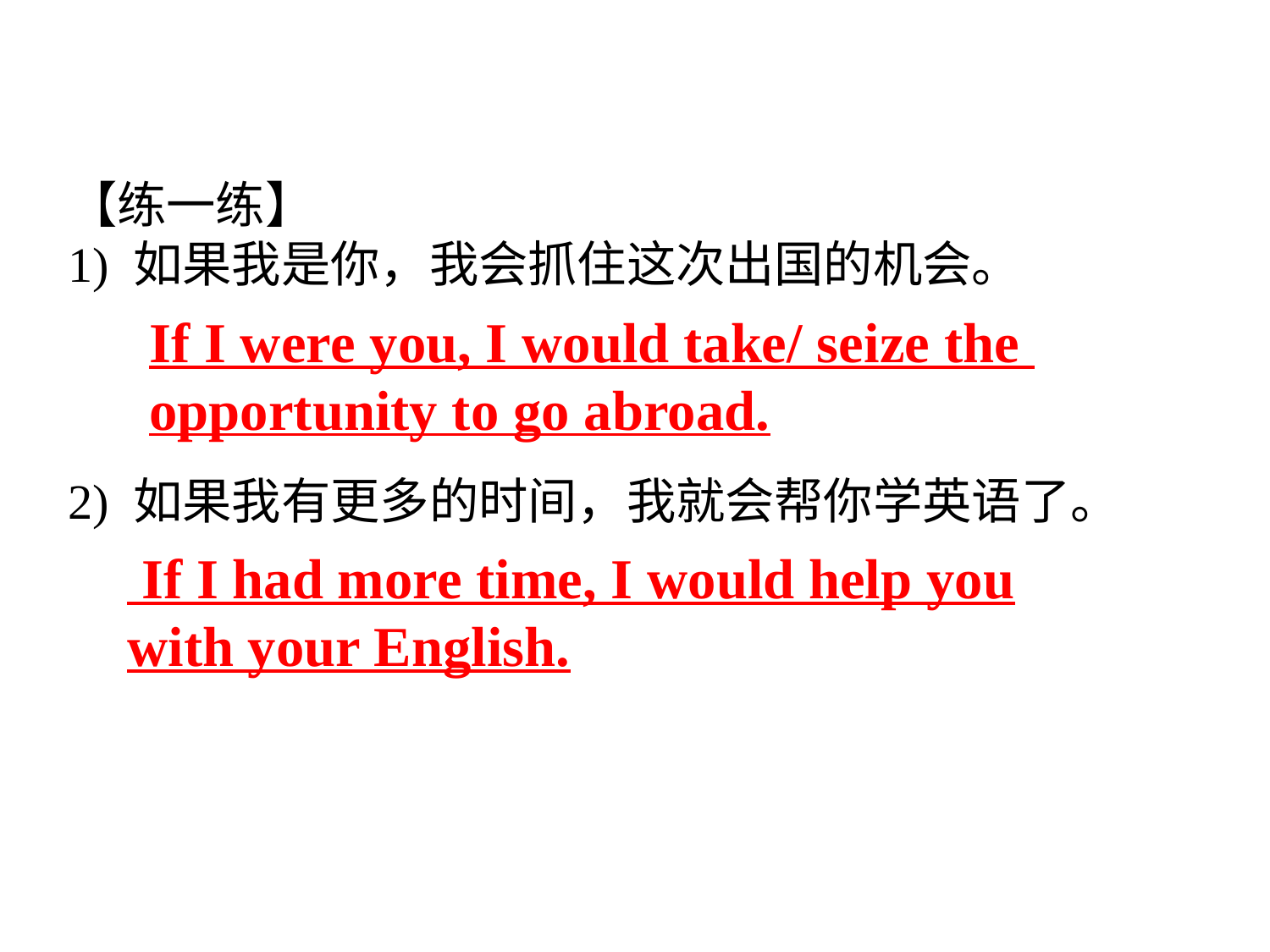

【练一练】
1) 如果我是你，我会抓住这次出国的机会。

2) 如果我有更多的时间，我就会帮你学英语了。
If I were you, I would take/ seize the
opportunity to go abroad.
 If I had more time, I would help you with your English.